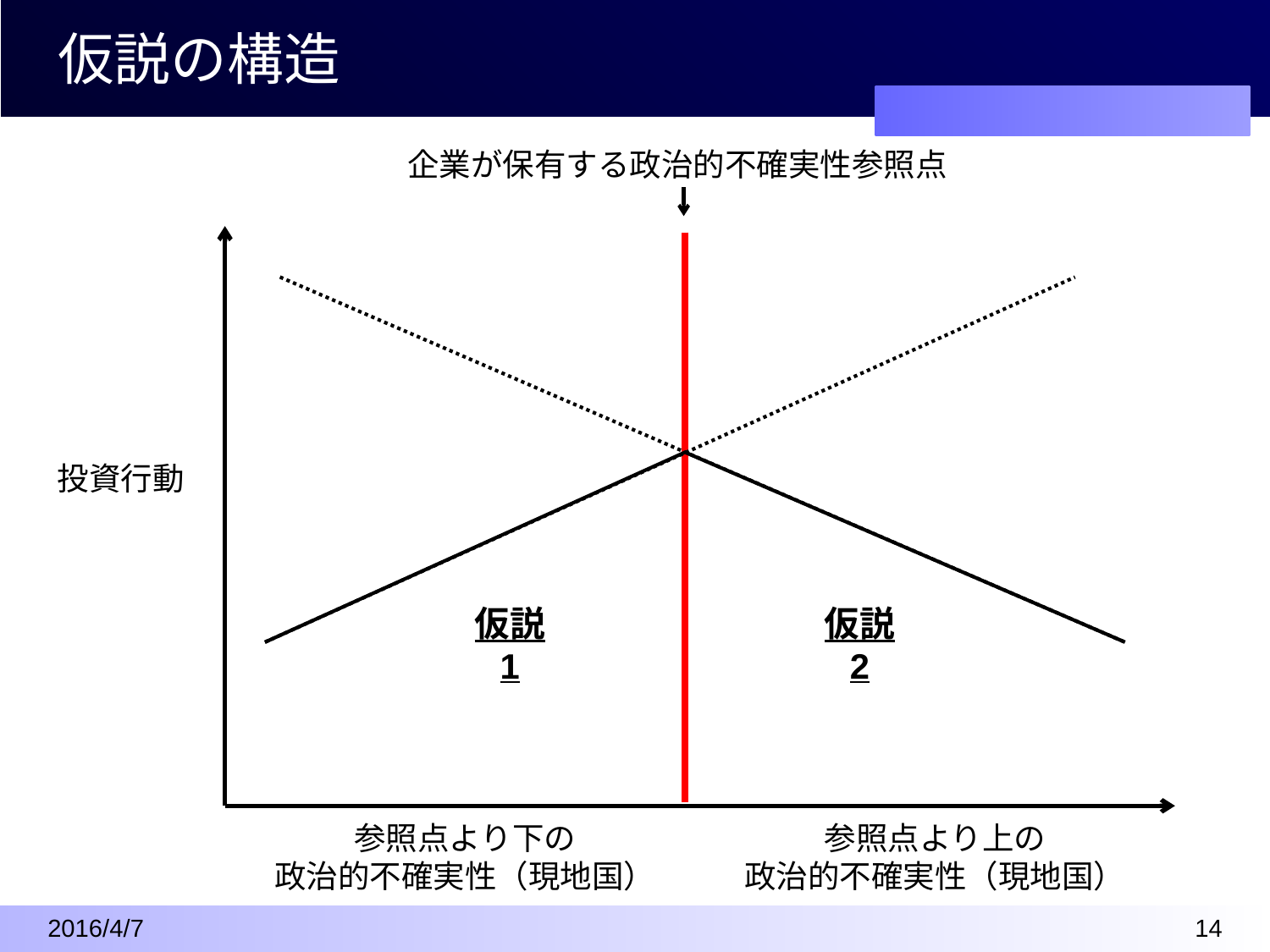

# 仮説の構造
企業が保有する政治的不確実性参照点
投資行動
仮説 1
仮説 2
参照点より下の
政治的不確実性（現地国）
参照点より上の
政治的不確実性（現地国）
2016/4/7
14